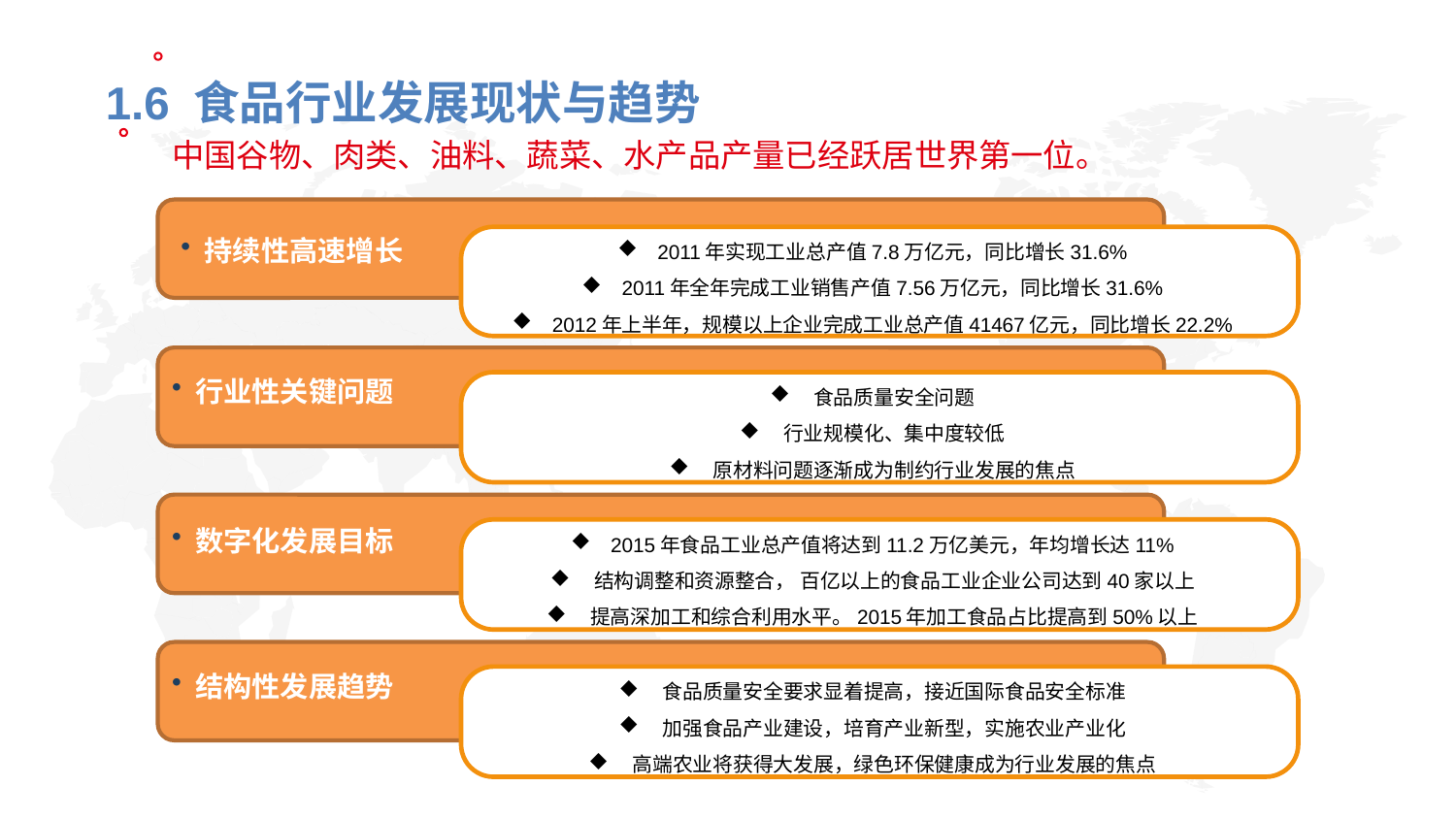

1.6 食品行业发展现状与趋势
中国谷物、肉类、油料、蔬菜、水产品产量已经跃居世界第一位。

 持续性高速增长
 2011年实现工业总产值7.8万亿元，同比增长31.6%
 2011年全年完成工业销售产值7.56万亿元，同比增长31.6%
 2012年上半年，规模以上企业完成工业总产值41467亿元，同比增长22.2%

 行业性关键问题
 食品质量安全问题
 行业规模化、集中度较低
 原材料问题逐渐成为制约行业发展的焦点

 数字化发展目标
 2015年食品工业总产值将达到11.2万亿美元，年均增长达11%
 结构调整和资源整合， 百亿以上的食品工业企业公司达到40家以上
 提高深加工和综合利用水平。2015年加工食品占比提高到50%以上

 结构性发展趋势
 食品质量安全要求显着提高，接近国际食品安全标准
 加强食品产业建设，培育产业新型，实施农业产业化
 高端农业将获得大发展，绿色环保健康成为行业发展的焦点